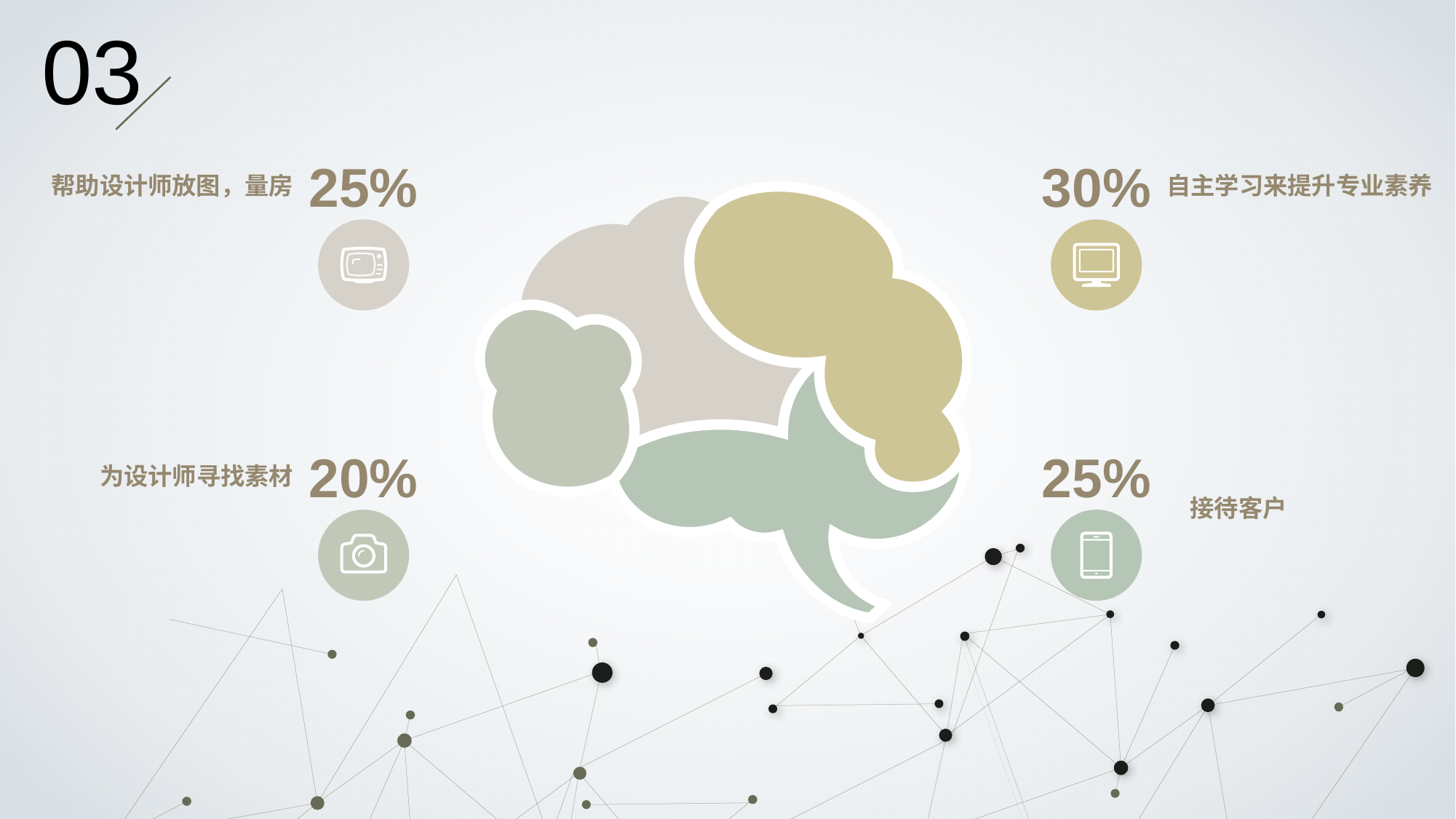

03
25%
30%
帮助设计师放图，量房
自主学习来提升专业素养

20%
25%
为设计师寻找素材
接待客户